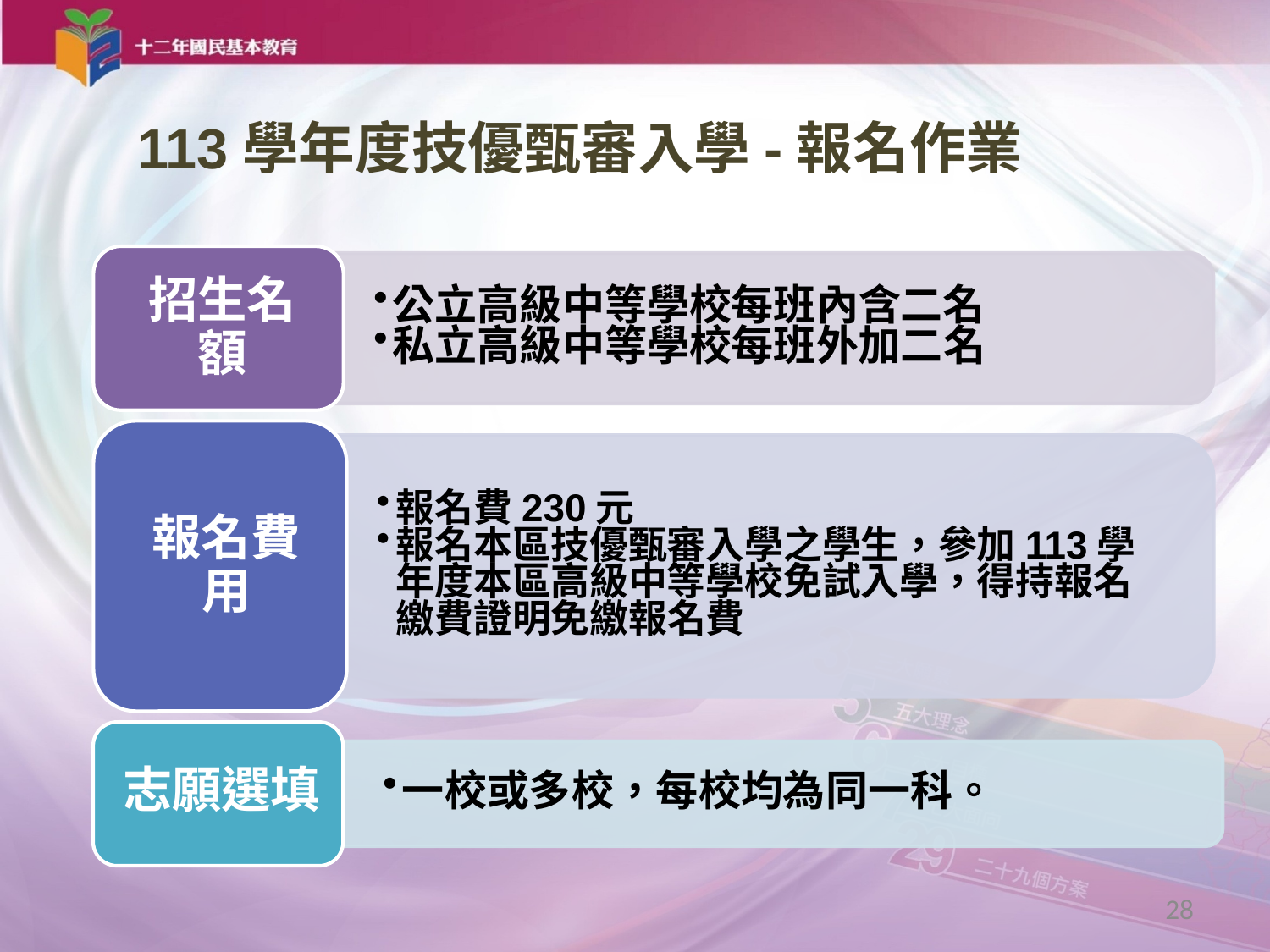

# 113學年度技優甄審入學-報名作業
公立高級中等學校每班內含二名
私立高級中等學校每班外加二名
招生名額
報名費230元
報名本區技優甄審入學之學生，參加113學年度本區高級中等學校免試入學，得持報名繳費證明免繳報名費
報名費用
一校或多校，每校均為同一科。
志願選填
28